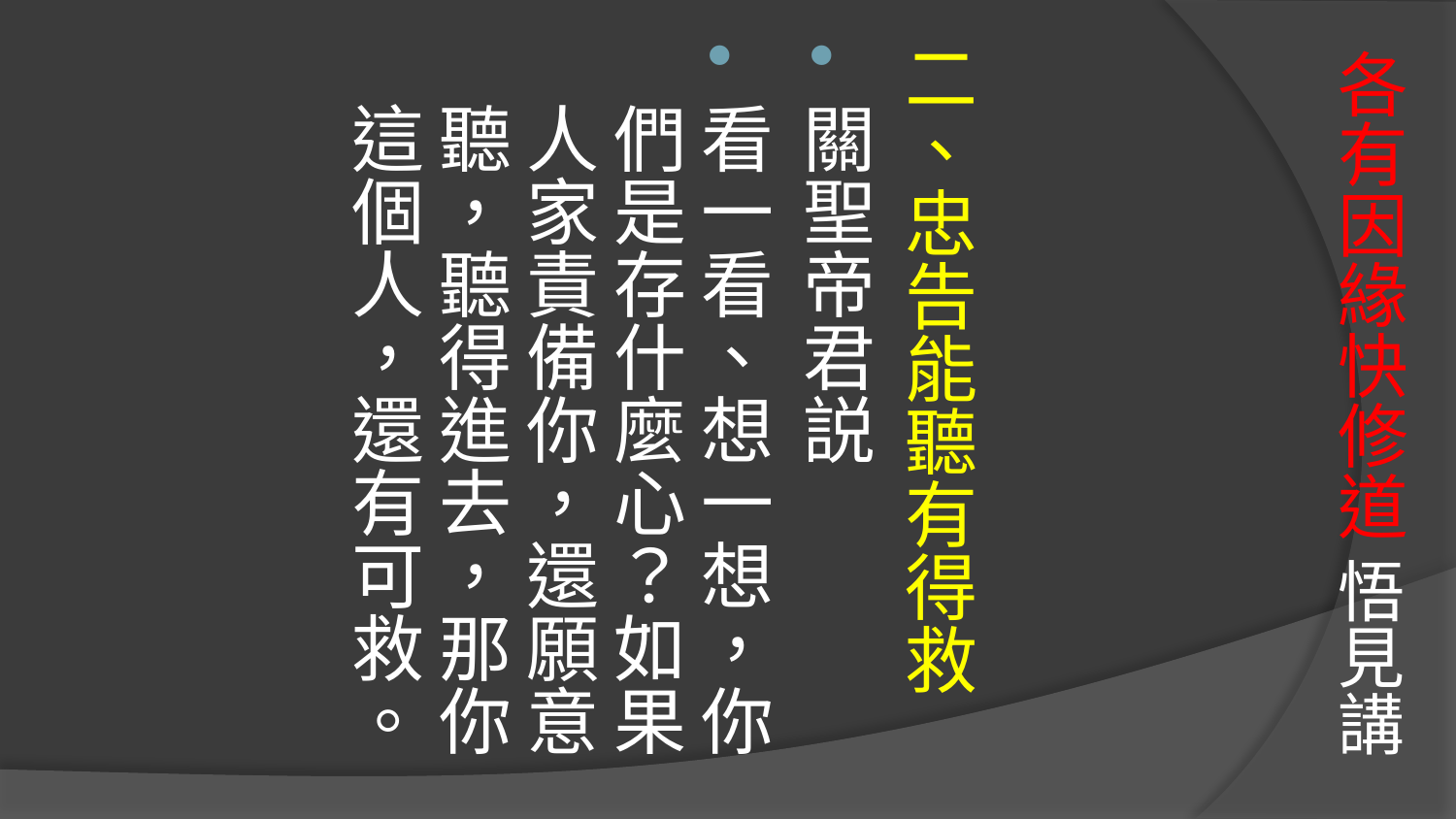

# 各有因緣快修道 悟見講
二、忠告能聽有得救
關聖帝君説
看一看、想一想，你們是存什麼心？如果人家責備你，還願意聽，聽得進去，那你這個人，還有可救。